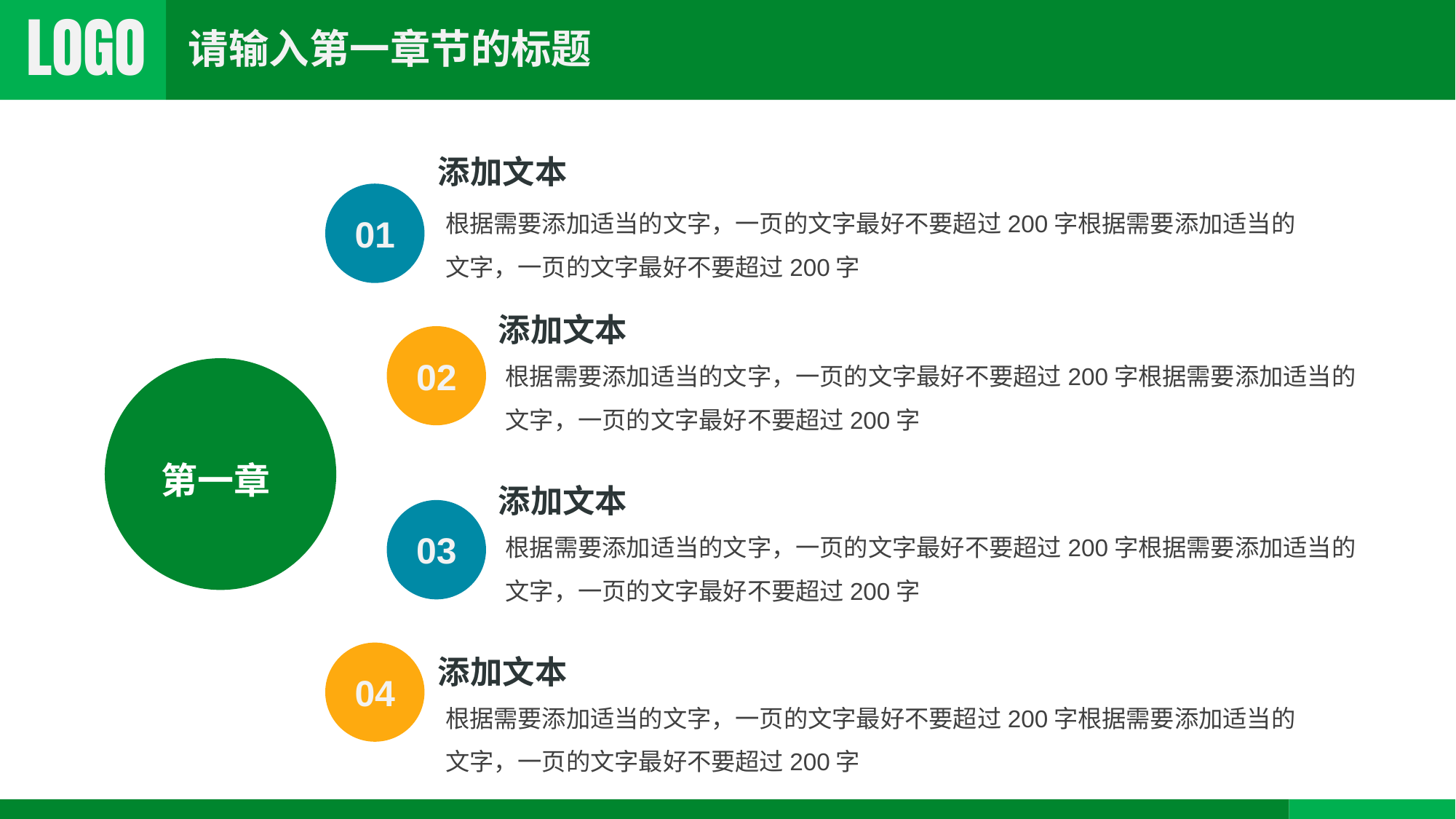

添加文本
01
根据需要添加适当的文字，一页的文字最好不要超过200字根据需要添加适当的文字，一页的文字最好不要超过200字
添加文本
02
根据需要添加适当的文字，一页的文字最好不要超过200字根据需要添加适当的文字，一页的文字最好不要超过200字

第一章
添加文本
03
根据需要添加适当的文字，一页的文字最好不要超过200字根据需要添加适当的文字，一页的文字最好不要超过200字
04
添加文本
根据需要添加适当的文字，一页的文字最好不要超过200字根据需要添加适当的文字，一页的文字最好不要超过200字